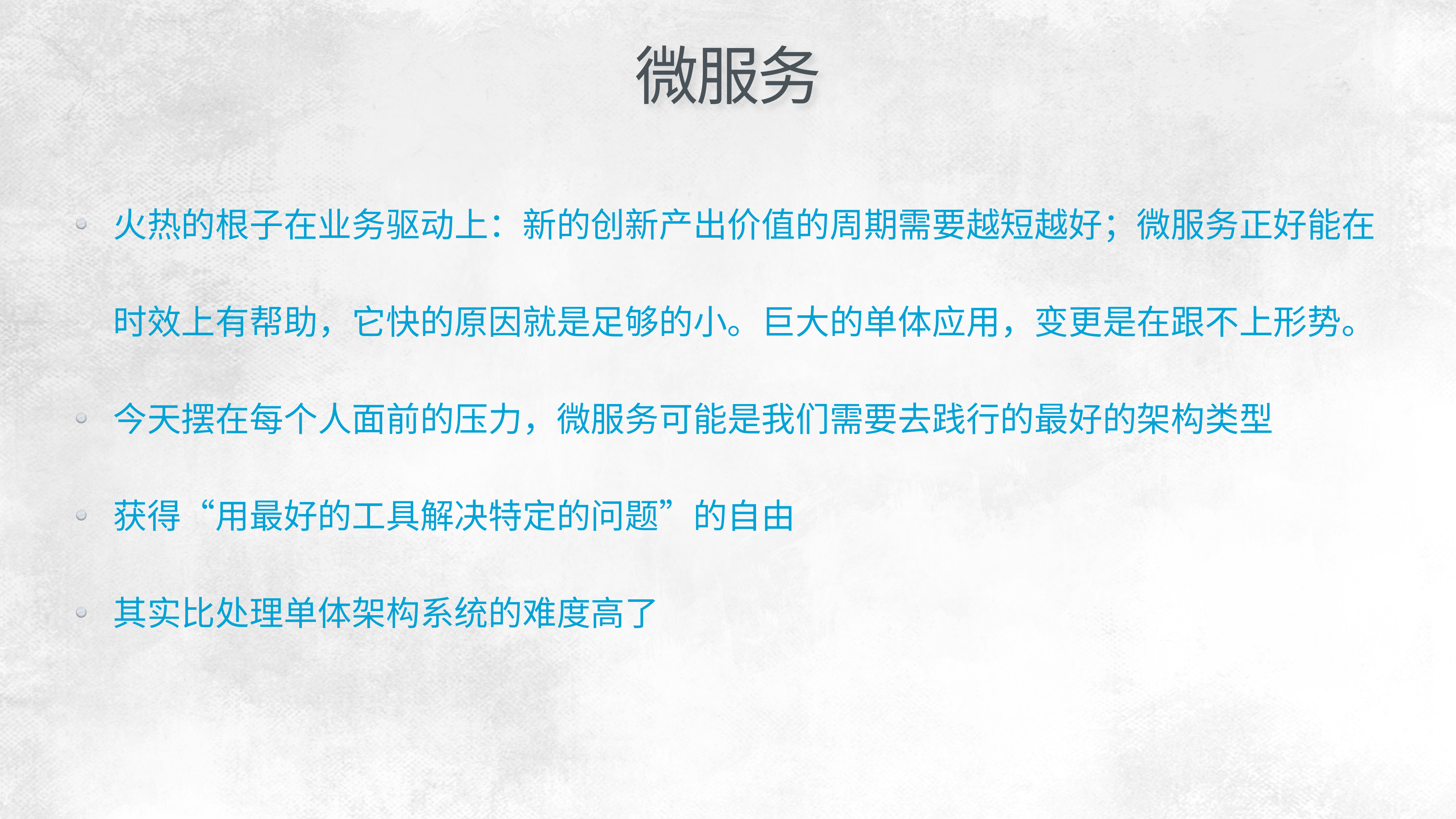

# 微服务
火热的根子在业务驱动上：新的创新产出价值的周期需要越短越好；微服务正好能在时效上有帮助，它快的原因就是足够的小。巨大的单体应用，变更是在跟不上形势。
今天摆在每个人面前的压力，微服务可能是我们需要去践行的最好的架构类型
获得“用最好的工具解决特定的问题”的自由
其实比处理单体架构系统的难度高了
41